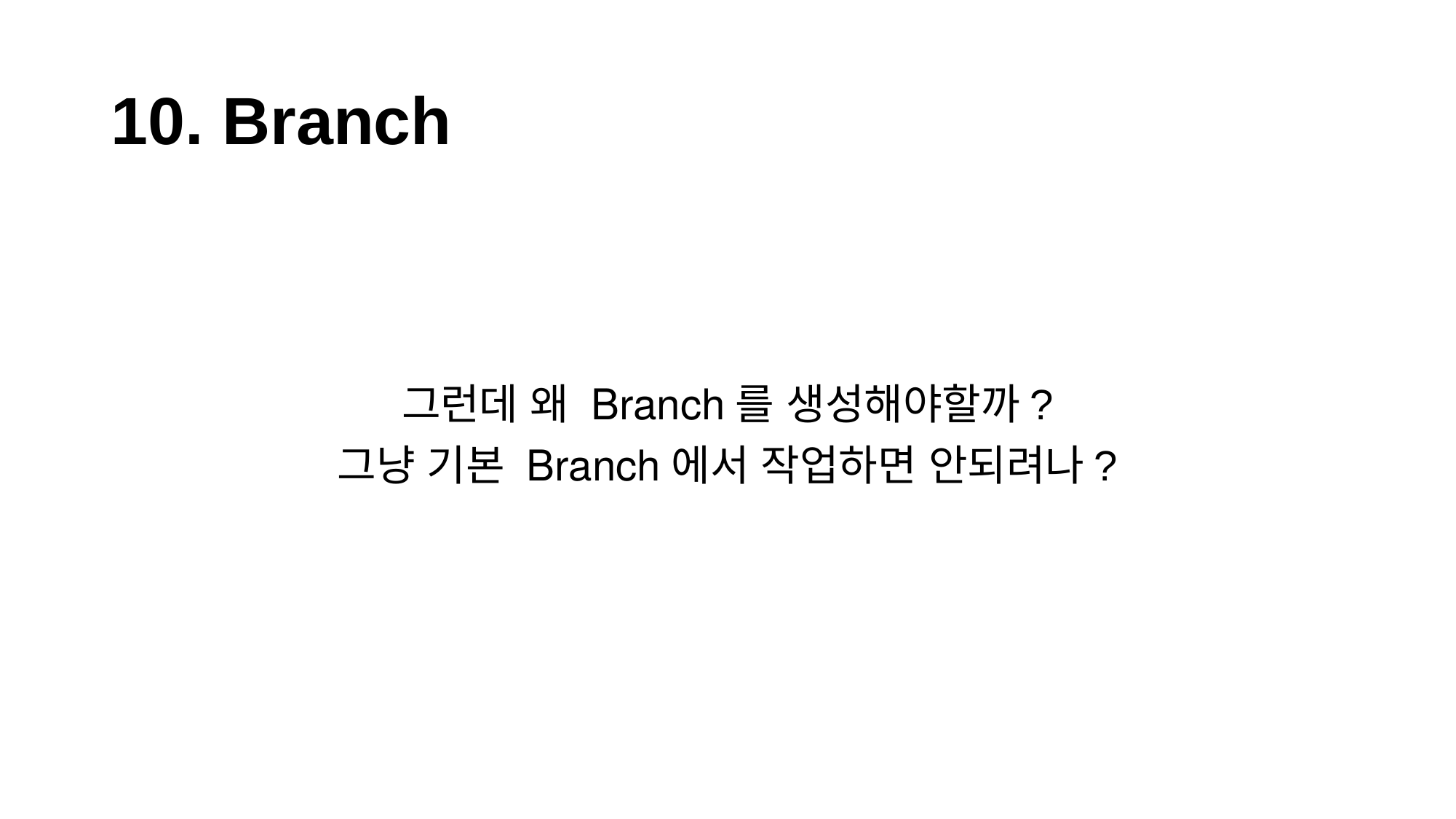

# 10. Branch

그런데 왜 Branch를 생성해야할까?
그냥 기본 Branch에서 작업하면 안되려나?